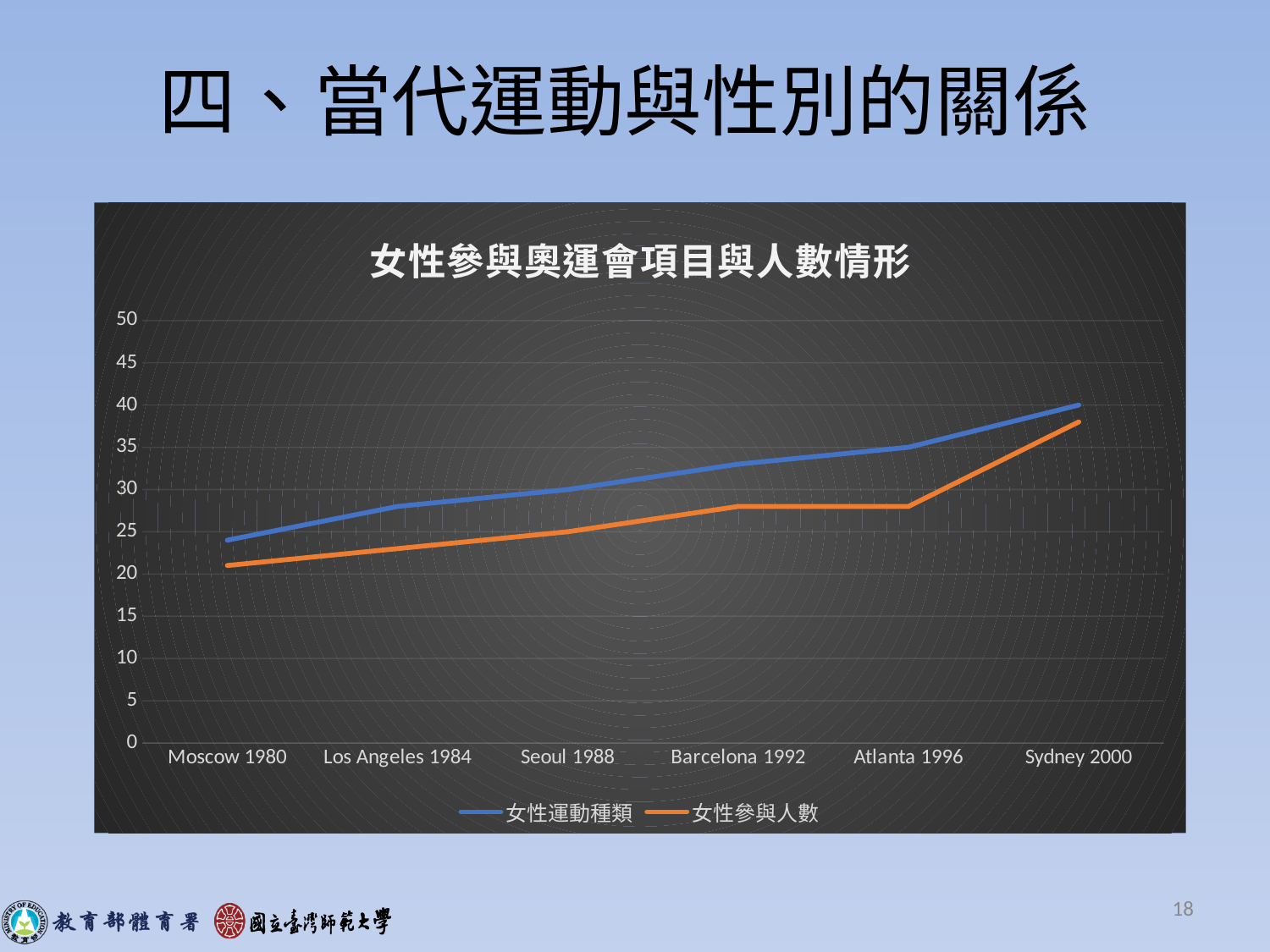

# 四、當代運動與性別的關係

### Chart: 女性參與奧運會項目與人數情形

| Category | 女性運動種類 | 女性參與人數 |
|---|---|---|
| Moscow 1980 | 24.0 | 21.0 |
| Los Angeles 1984 | 28.0 | 23.0 |
| Seoul 1988 | 30.0 | 25.0 |
| Barcelona 1992 | 33.0 | 28.0 |
| Atlanta 1996 | 35.0 | 28.0 |
| Sydney 2000 | 40.0 | 38.0 |
18